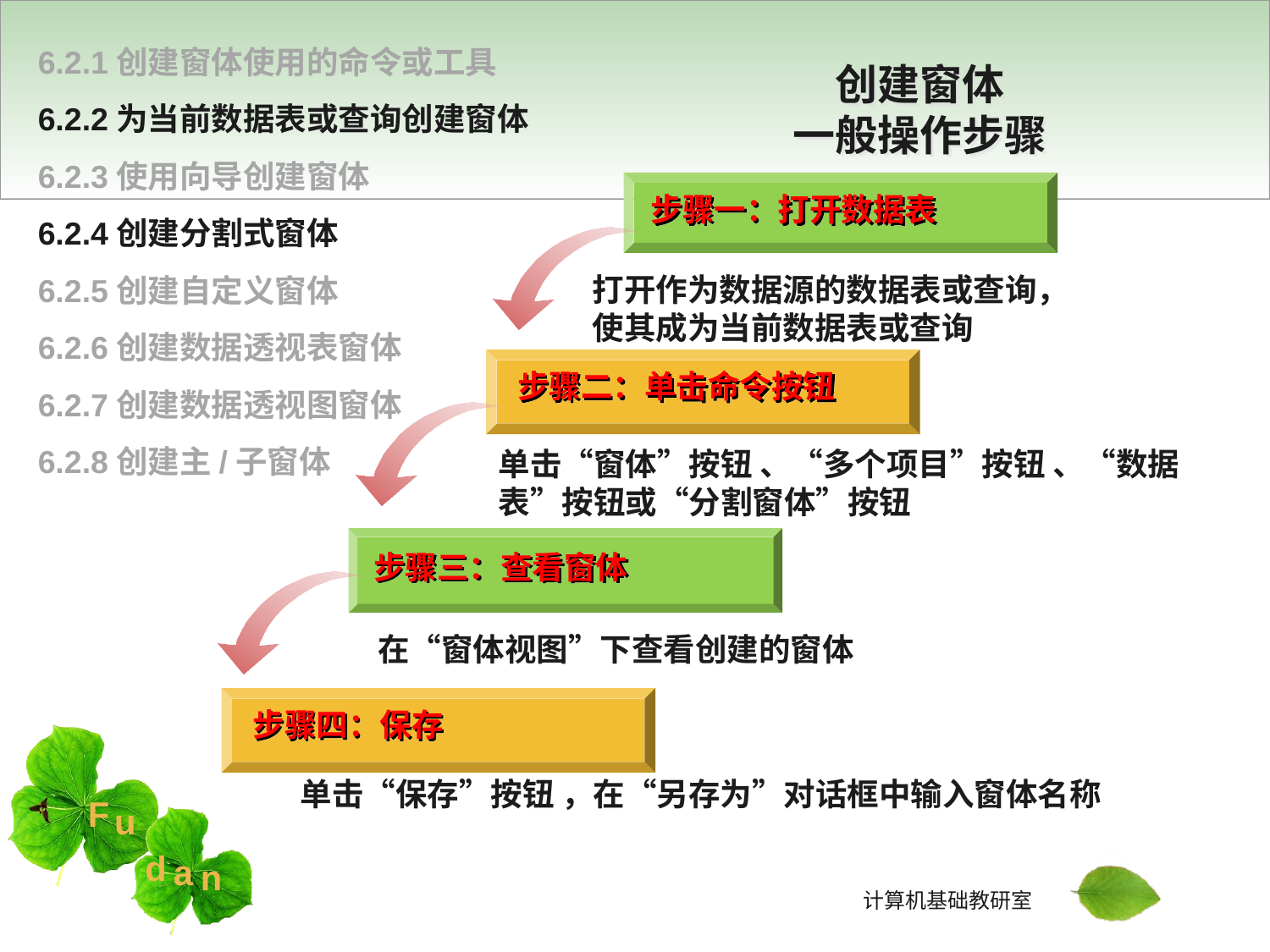

6.2.1创建窗体使用的命令或工具
6.2.2为当前数据表或查询创建窗体
6.2.3使用向导创建窗体
6.2.4创建分割式窗体
6.2.5创建自定义窗体
6.2.6创建数据透视表窗体
6.2.7创建数据透视图窗体
6.2.8创建主/子窗体

# 创建窗体 一般操作步骤

步骤一：打开数据表

打开作为数据源的数据表或查询，使其成为当前数据表或查询

步骤二：单击命令按钮

单击“窗体”按钮 、“多个项目”按钮 、“数据表”按钮或“分割窗体”按钮

步骤三：查看窗体

在“窗体视图”下查看创建的窗体

步骤四：保存
单击“保存”按钮 ，在“另存为”对话框中输入窗体名称